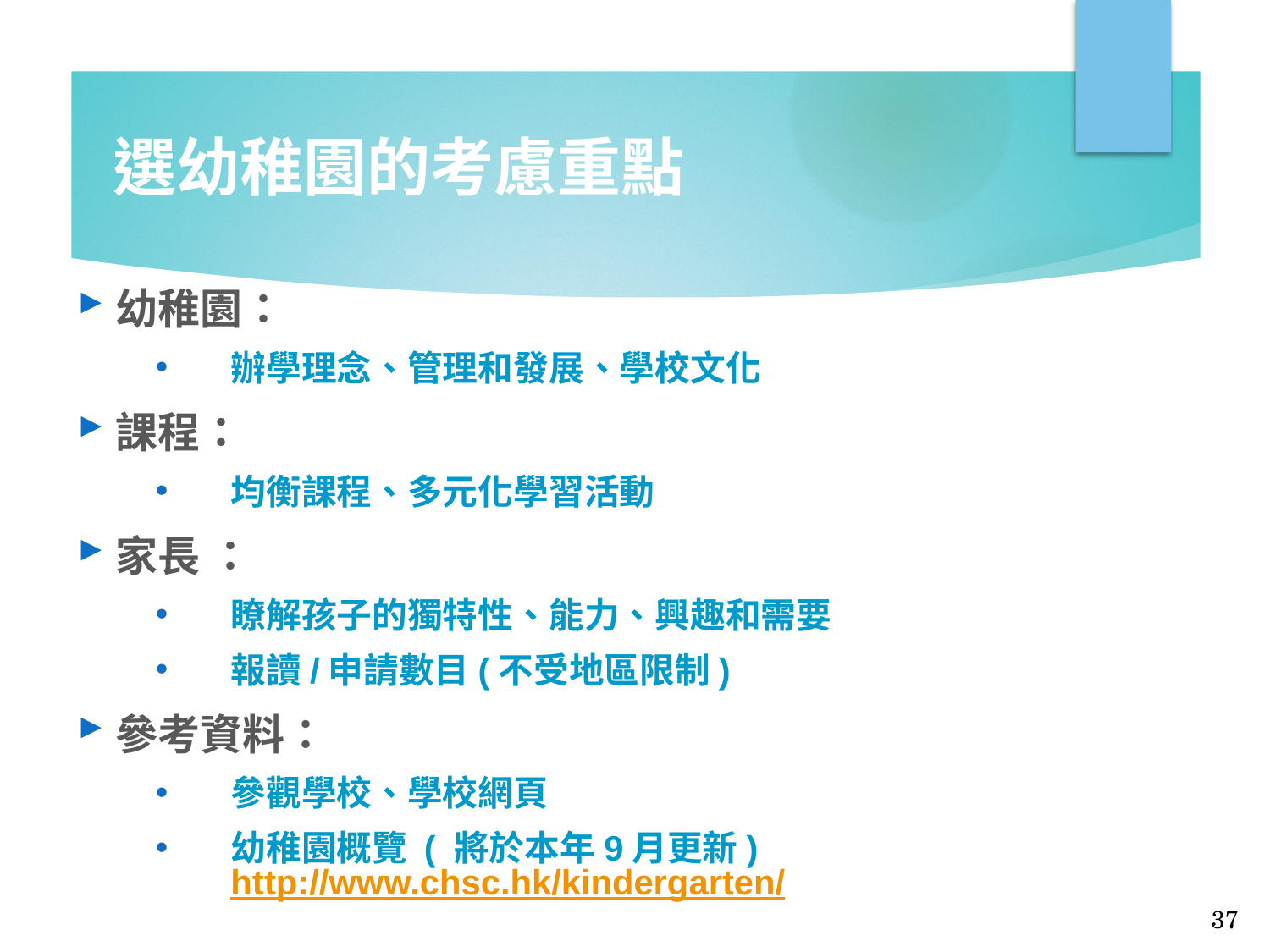

選幼稚園的考慮重點
幼稚園：
辦學理念、管理和發展、學校文化
課程：
均衡課程、多元化學習活動
家長 ：
瞭解孩子的獨特性、能力、興趣和需要
報讀/申請數目(不受地區限制)
參考資料：
參觀學校、學校網頁
幼稚園概覽 ( 將於本年9月更新) http://www.chsc.hk/kindergarten/

37